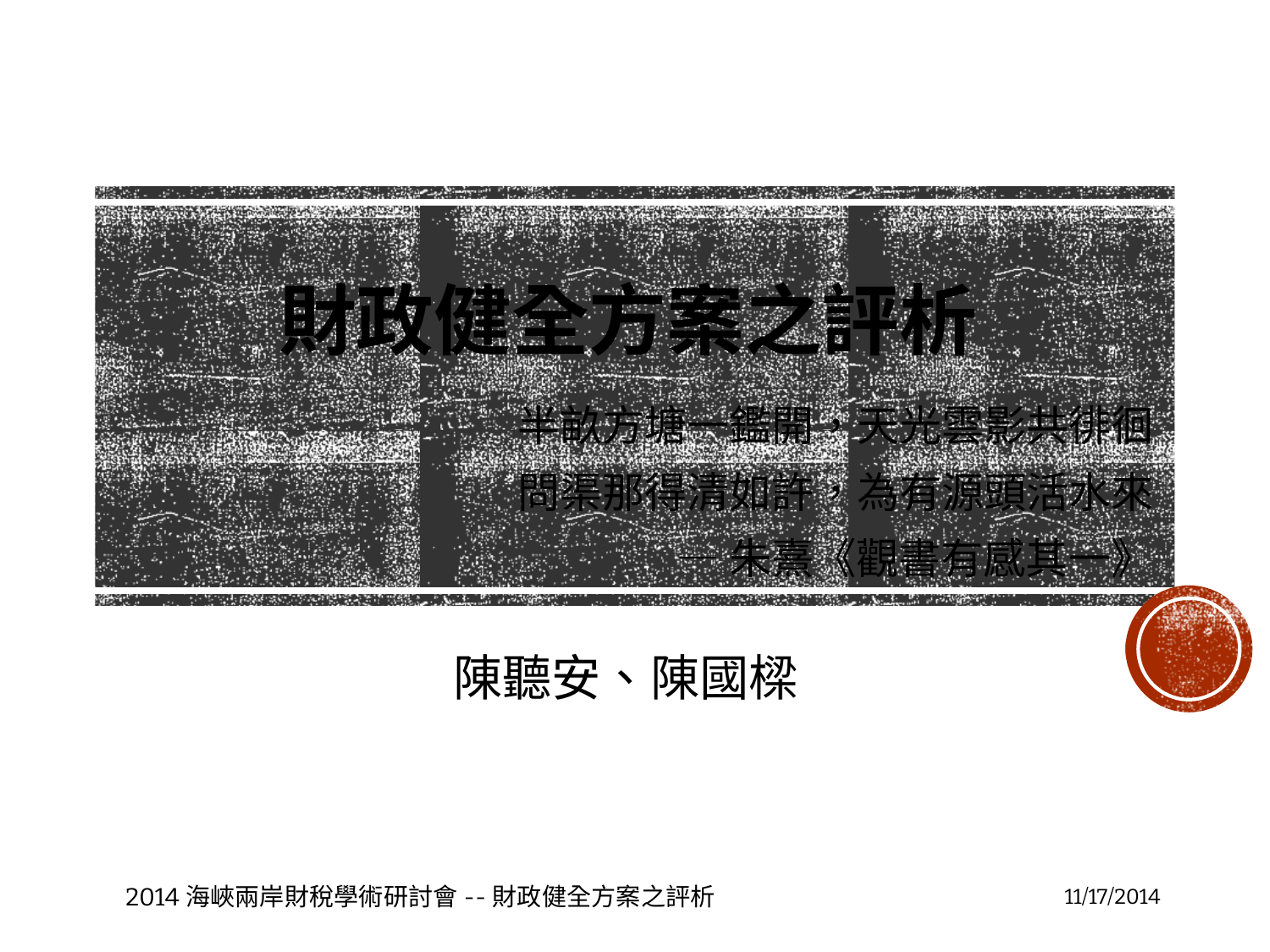

# 財政健全方案之評析
半畝方塘一鑑開，天光雲影共徘徊
問渠那得清如許，為有源頭活水來
—朱熹《觀書有感其一》

陳聽安、陳國樑

2014海峽兩岸財稅學術研討會--財政健全方案之評析
11/17/2014